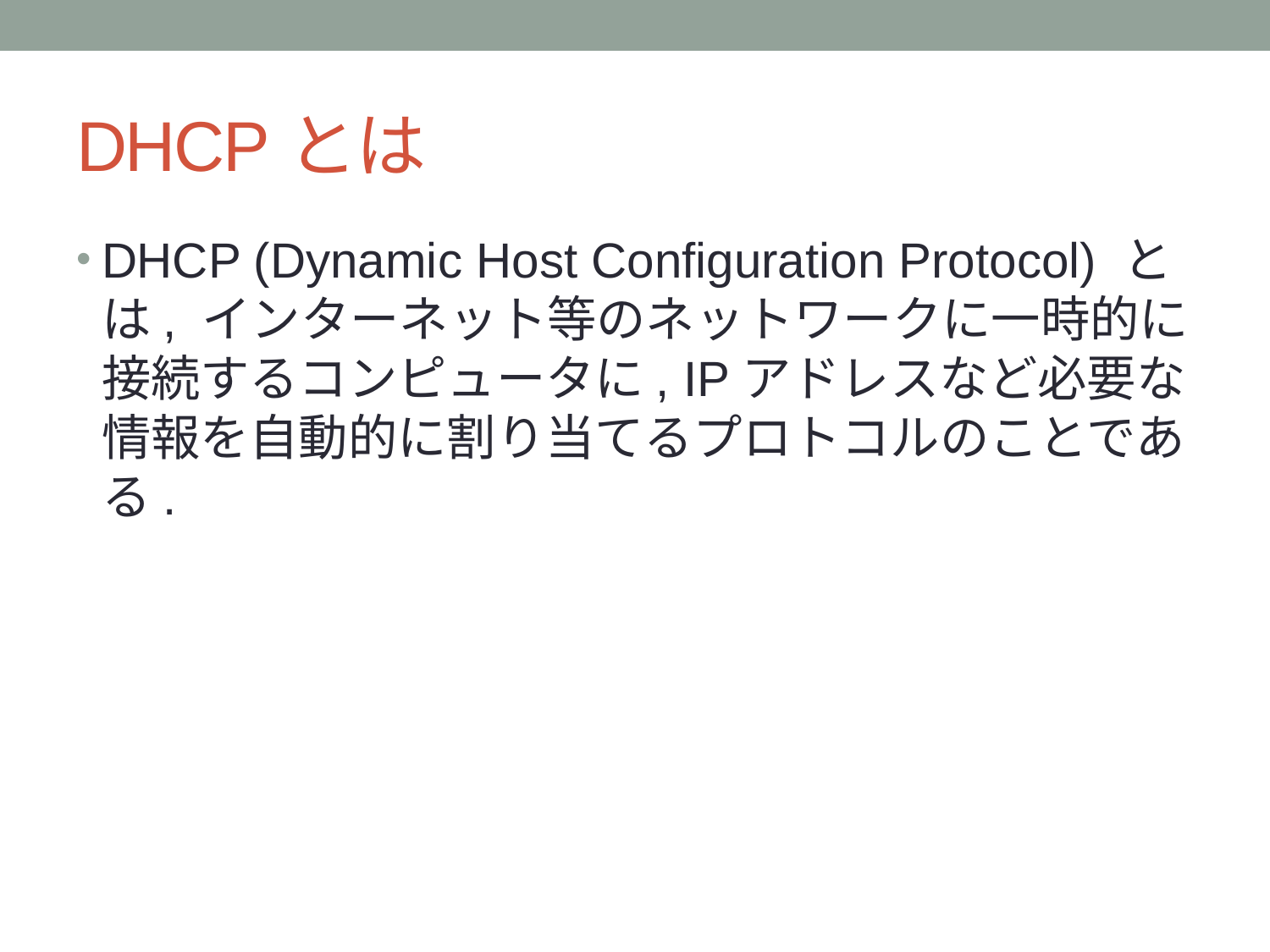

# DHCPとは

DHCP (Dynamic Host Configuration Protocol) とは, インターネット等のネットワークに一時的に接続するコンピュータに, IPアドレスなど必要な情報を自動的に割り当てるプロトコルのことである.